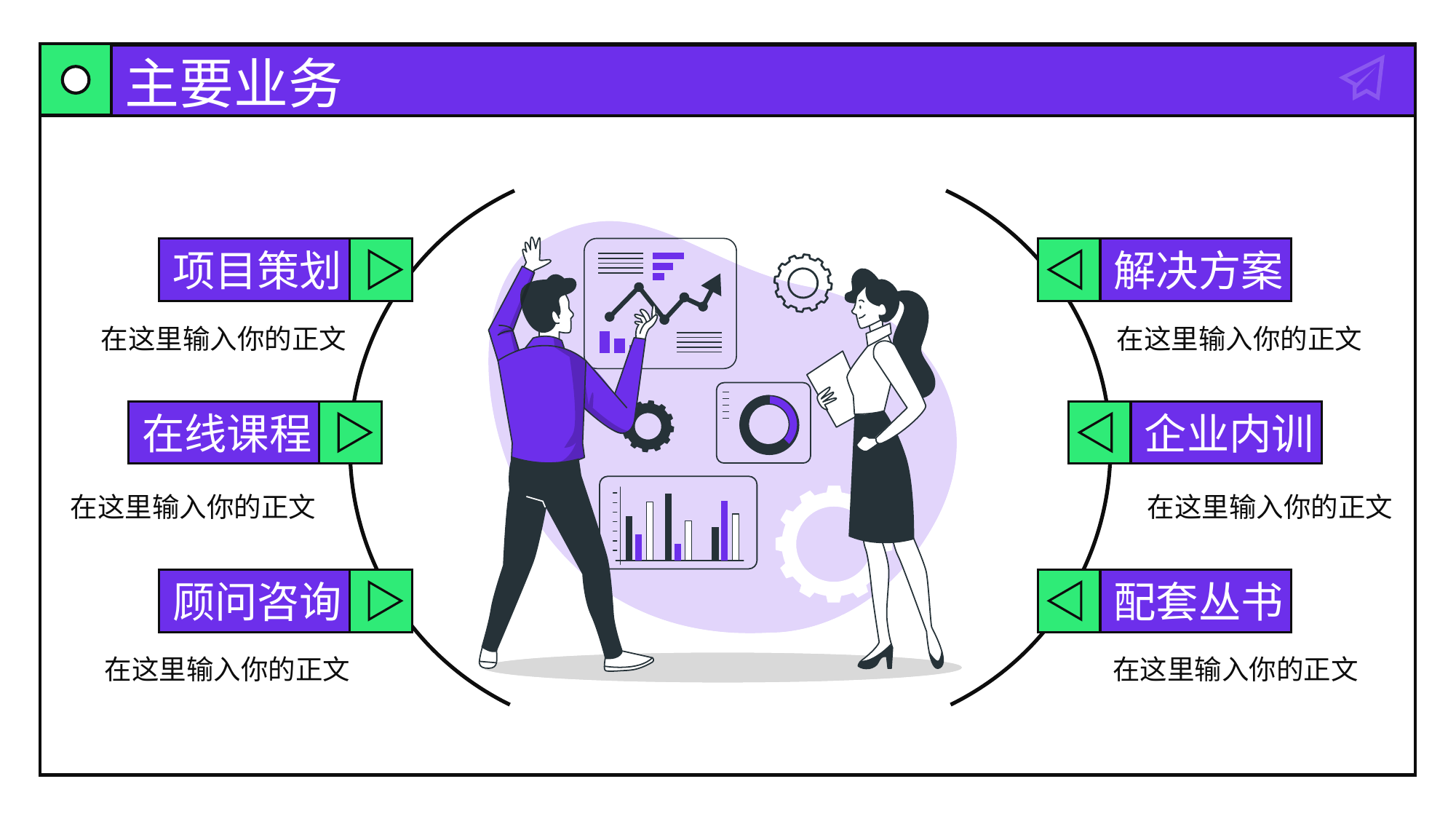

# 主要业务

项目策划
解决方案

在这里输入你的正文
在这里输入你的正文

在线课程
企业内训

在这里输入你的正文
在这里输入你的正文

顾问咨询
配套丛书

在这里输入你的正文
在这里输入你的正文